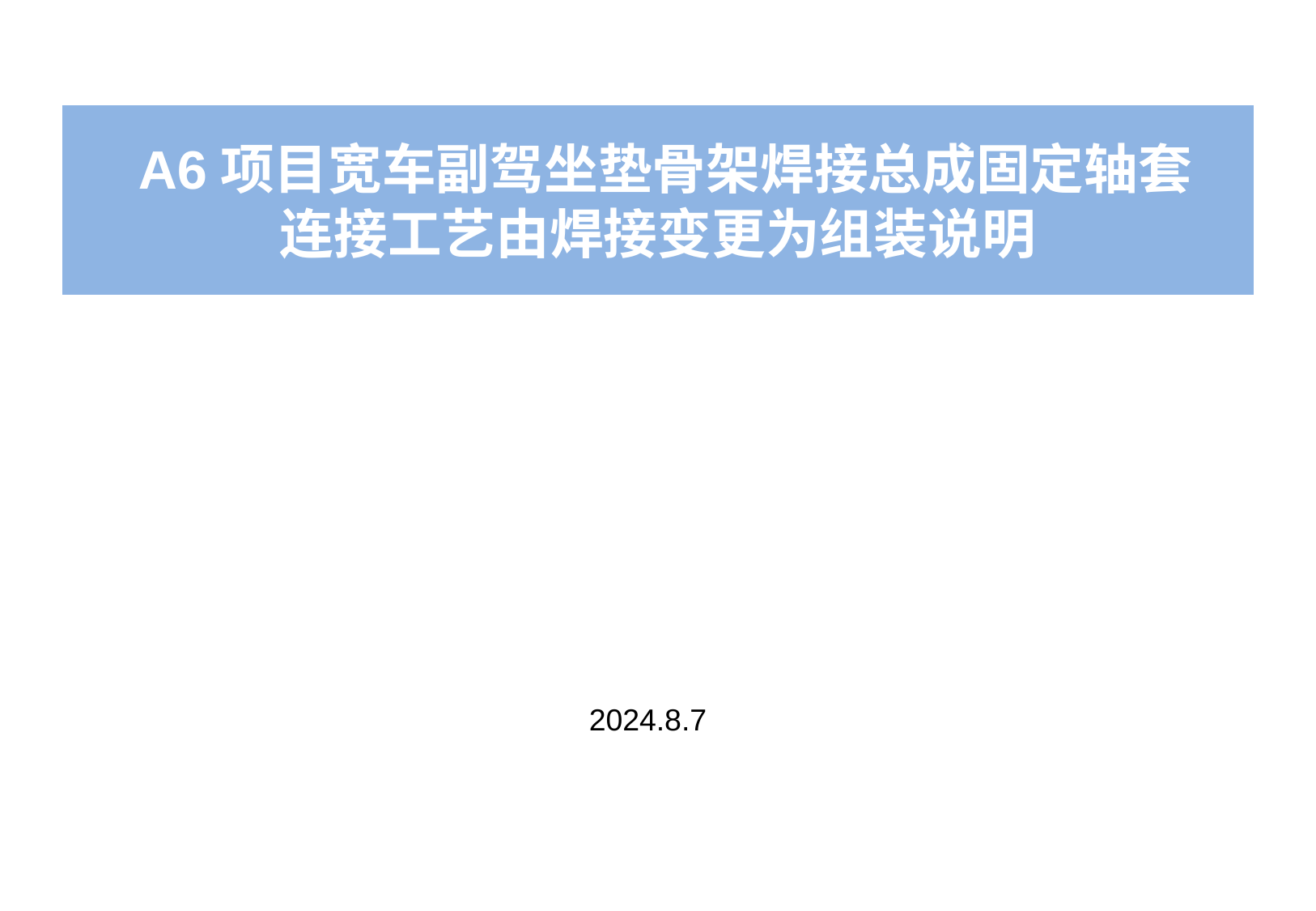

A6项目宽车副驾坐垫骨架焊接总成固定轴套
连接工艺由焊接变更为组装说明
2024.8.7